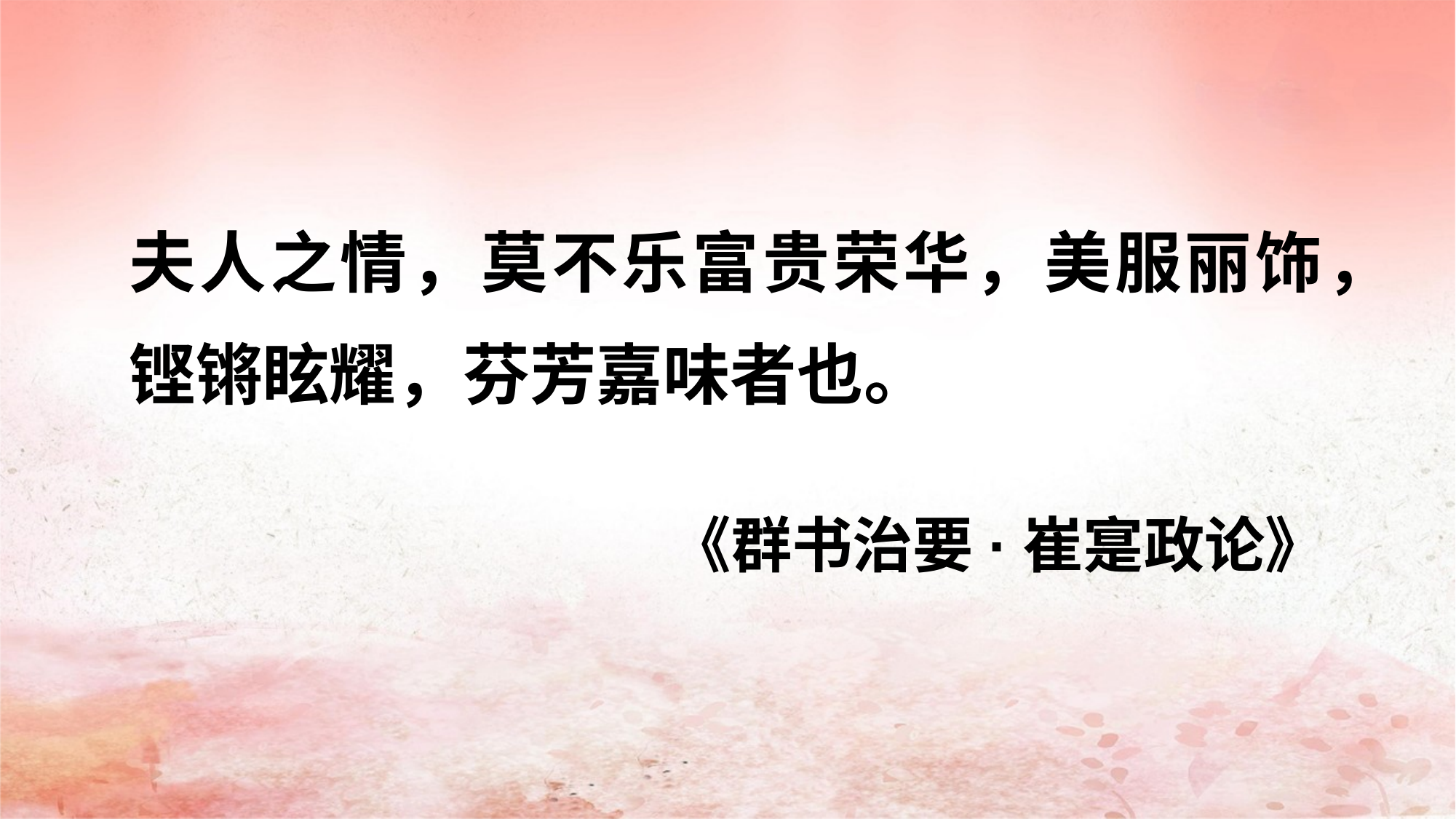

夫人之情，莫不乐富贵荣华，美服丽饰，铿锵眩耀，芬芳嘉味者也。
《群书治要·崔寔政论》